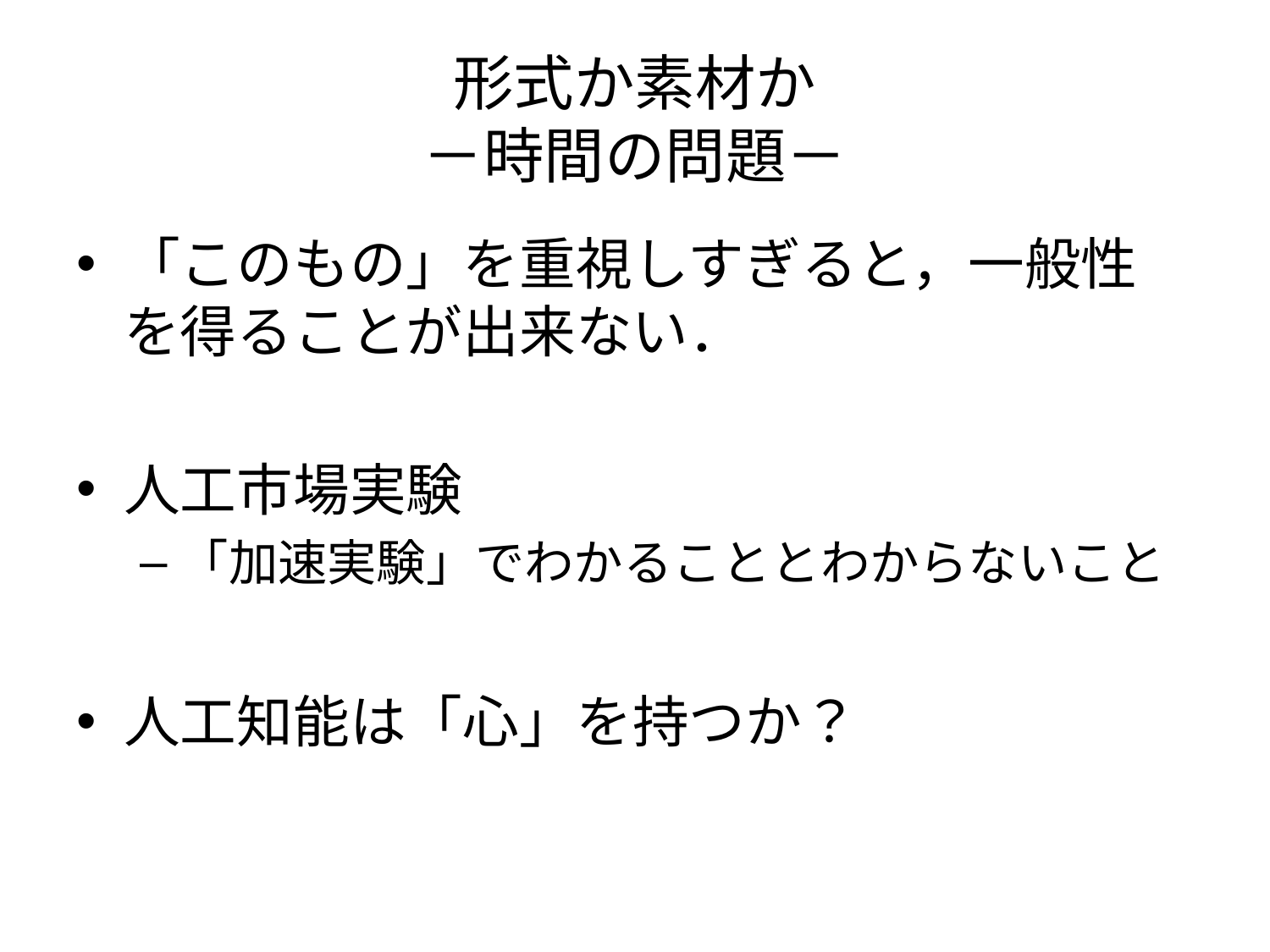

# 形式か素材か －時間の問題－
「このもの」を重視しすぎると，一般性を得ることが出来ない．

人工市場実験
「加速実験」でわかることとわからないこと

人工知能は「心」を持つか？